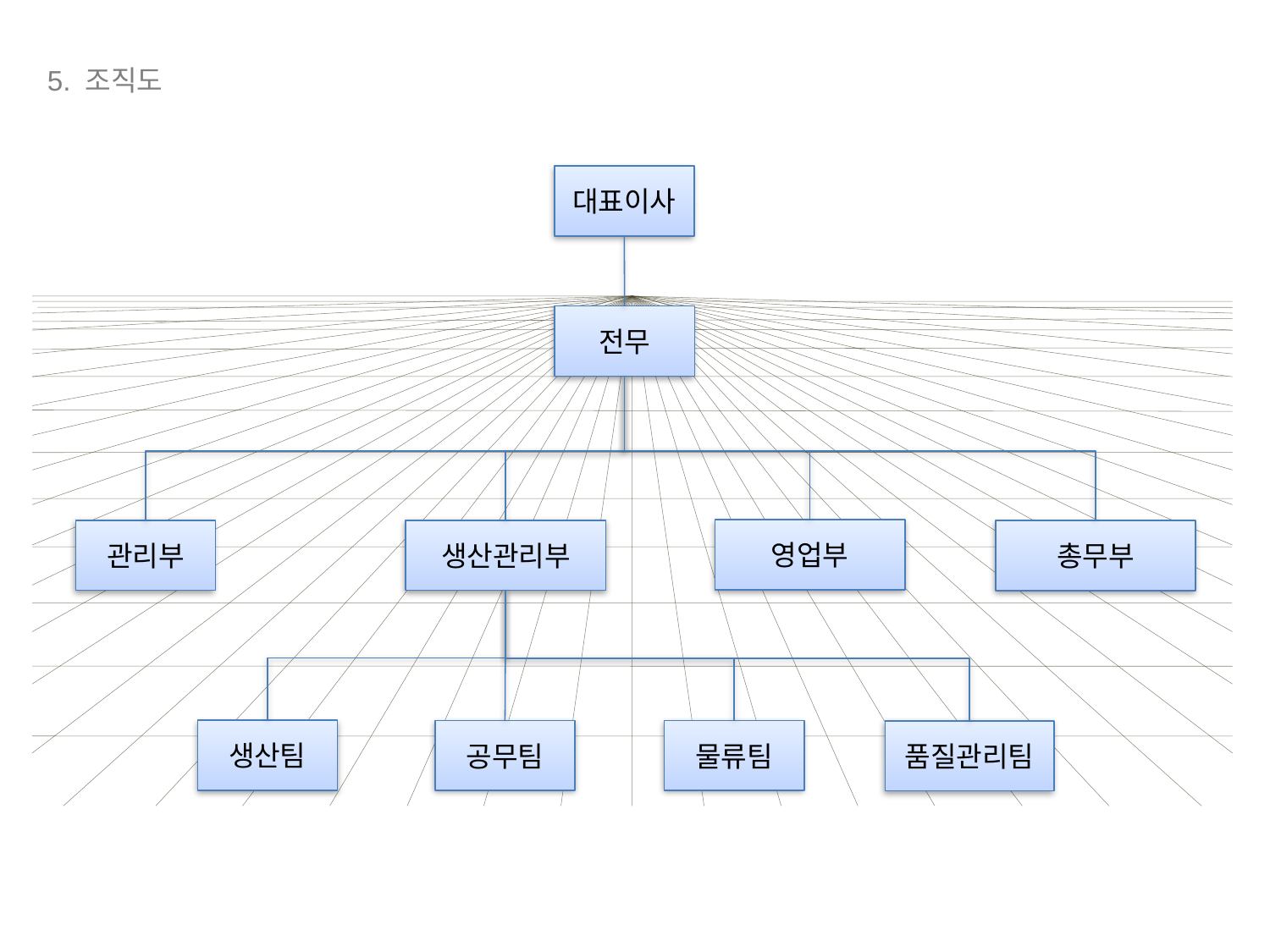

5. 조직도
대표이사

전무
영업부
관리부
생산관리부
총무부
생산팀
공무팀
물류팀
품질관리팀